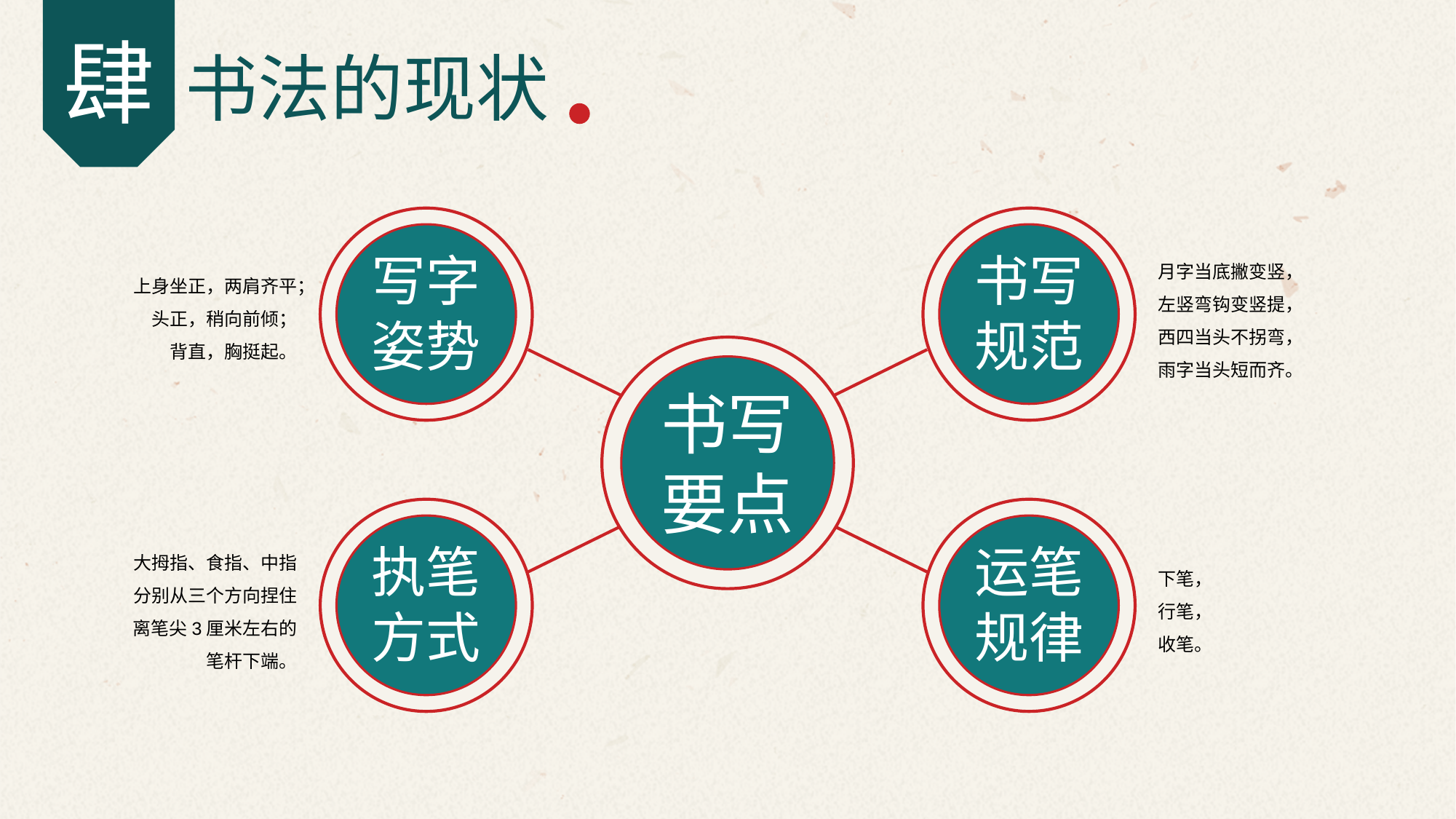

肆
书法的现状

写字姿势
书写规范
月字当底撇变竖，
左竖弯钩变竖提，
西四当头不拐弯，
雨字当头短而齐。
上身坐正，两肩齐平；
头正，稍向前倾；
背直，胸挺起。

书写要点

执笔方式
运笔规律
大拇指、食指、中指分别从三个方向捏住离笔尖3厘米左右的笔杆下端。
下笔，
行笔，
收笔。